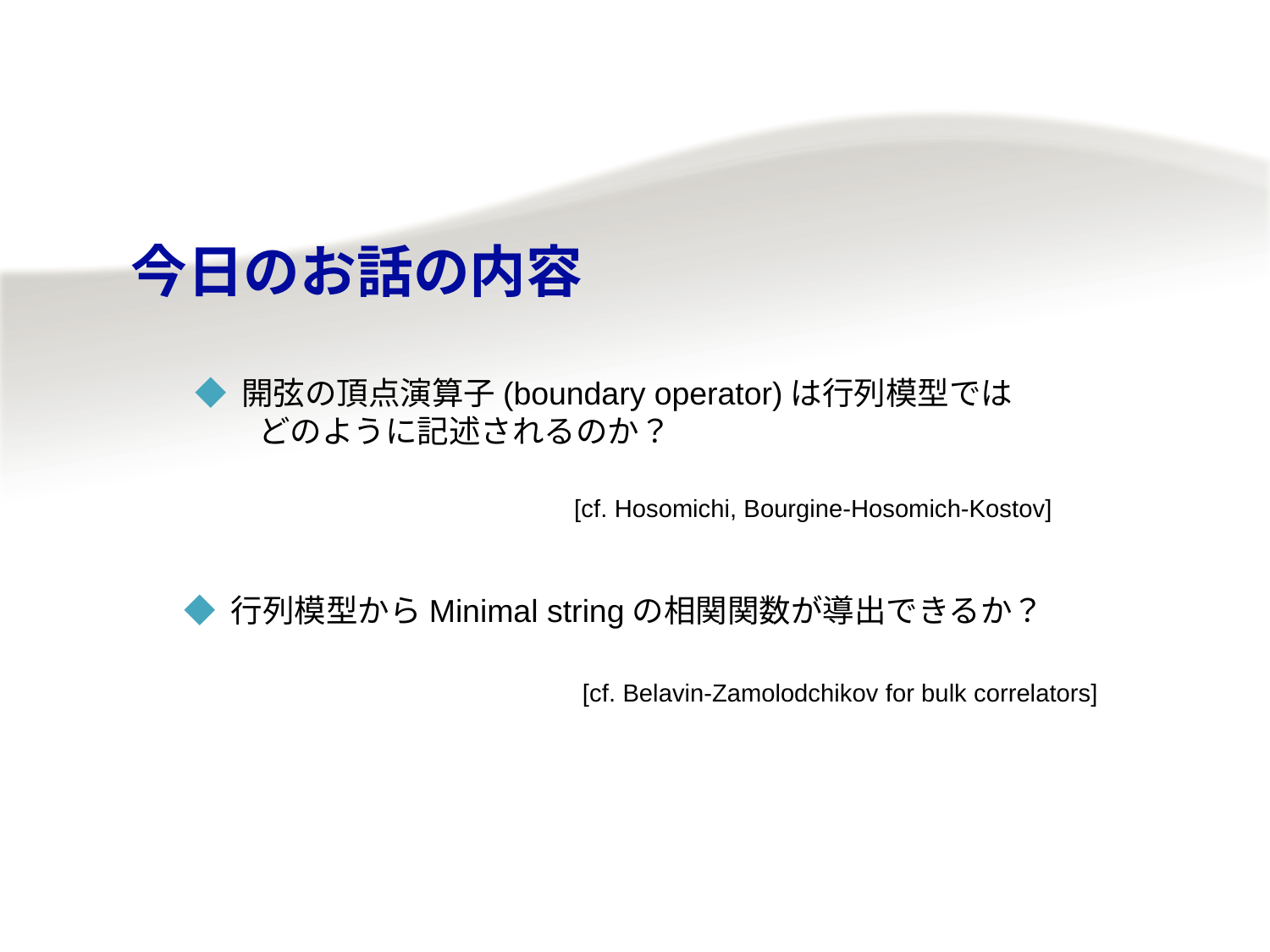

# 今日のお話の内容
◆ 開弦の頂点演算子(boundary operator)は行列模型では
　　どのように記述されるのか？
[cf. Hosomichi, Bourgine-Hosomich-Kostov]
◆ 行列模型からMinimal stringの相関関数が導出できるか？
[cf. Belavin-Zamolodchikov for bulk correlators]